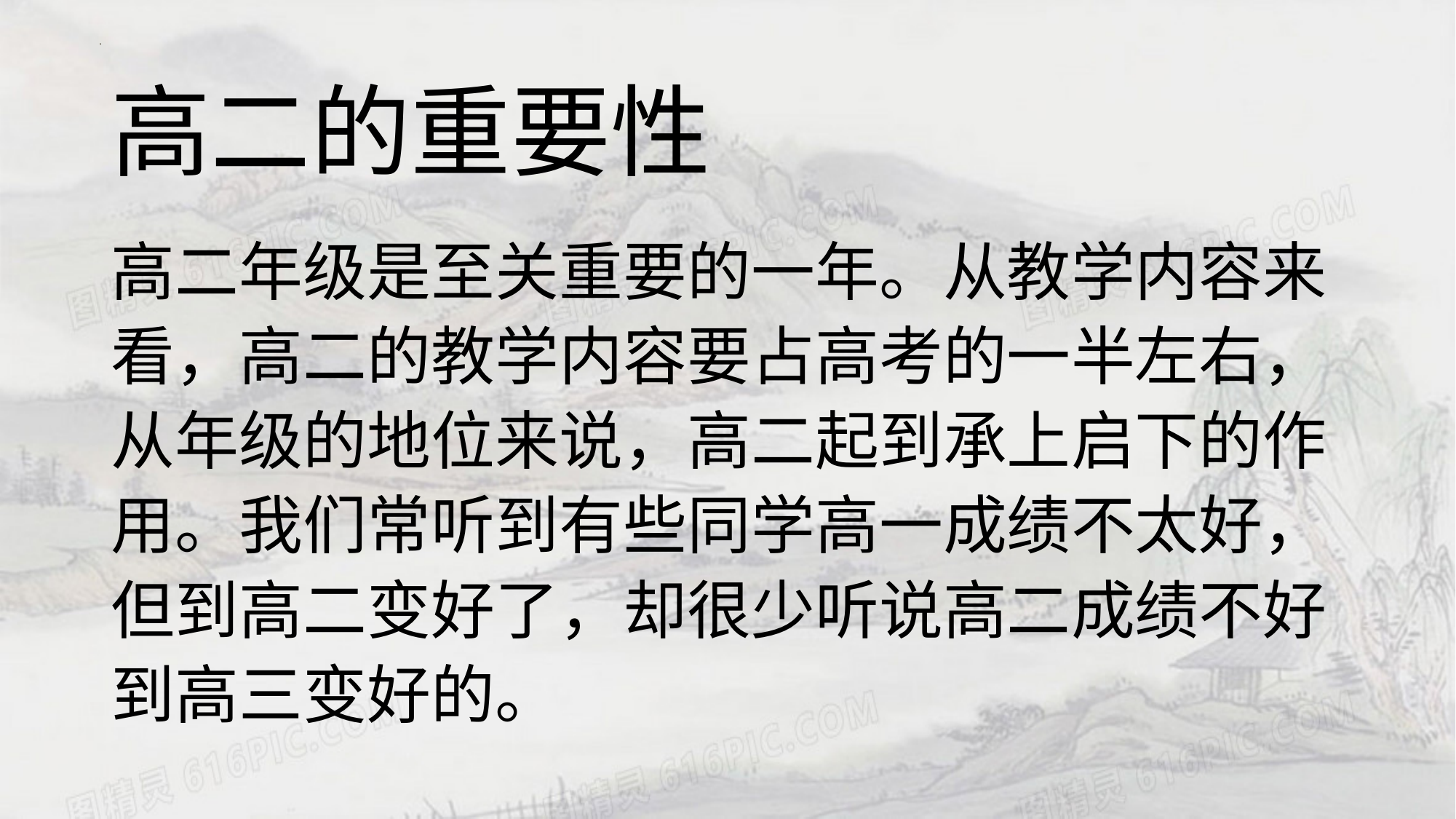

# 高二的重要性
高二年级是至关重要的一年。从教学内容来看，高二的教学内容要占高考的一半左右，从年级的地位来说，高二起到承上启下的作用。我们常听到有些同学高一成绩不太好，但到高二变好了，却很少听说高二成绩不好到高三变好的。